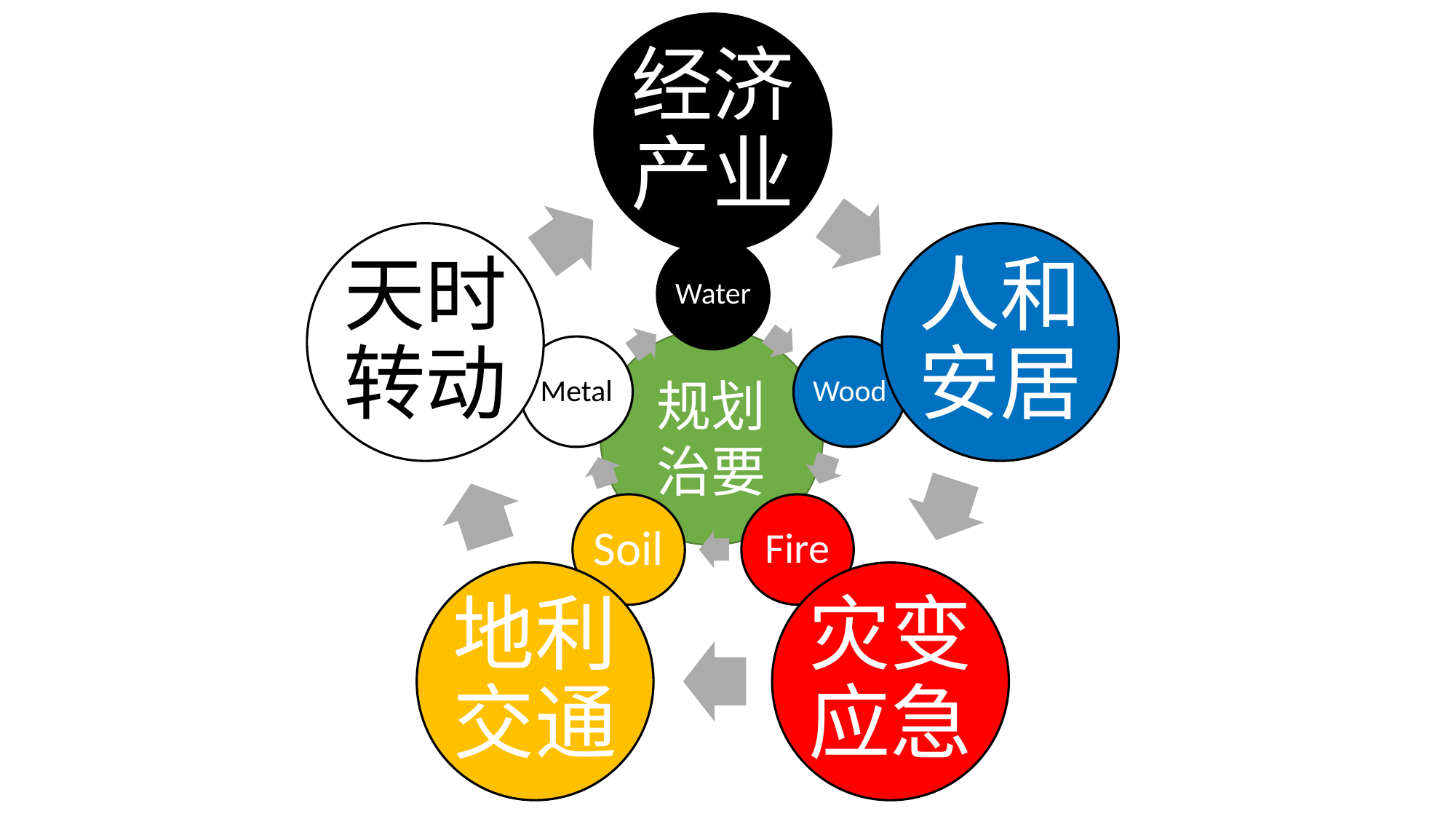

经济产业

天时转动
人和安居

地利交通
灾变应急

Water

Metal
Wood

Soil
Fire

规划治要